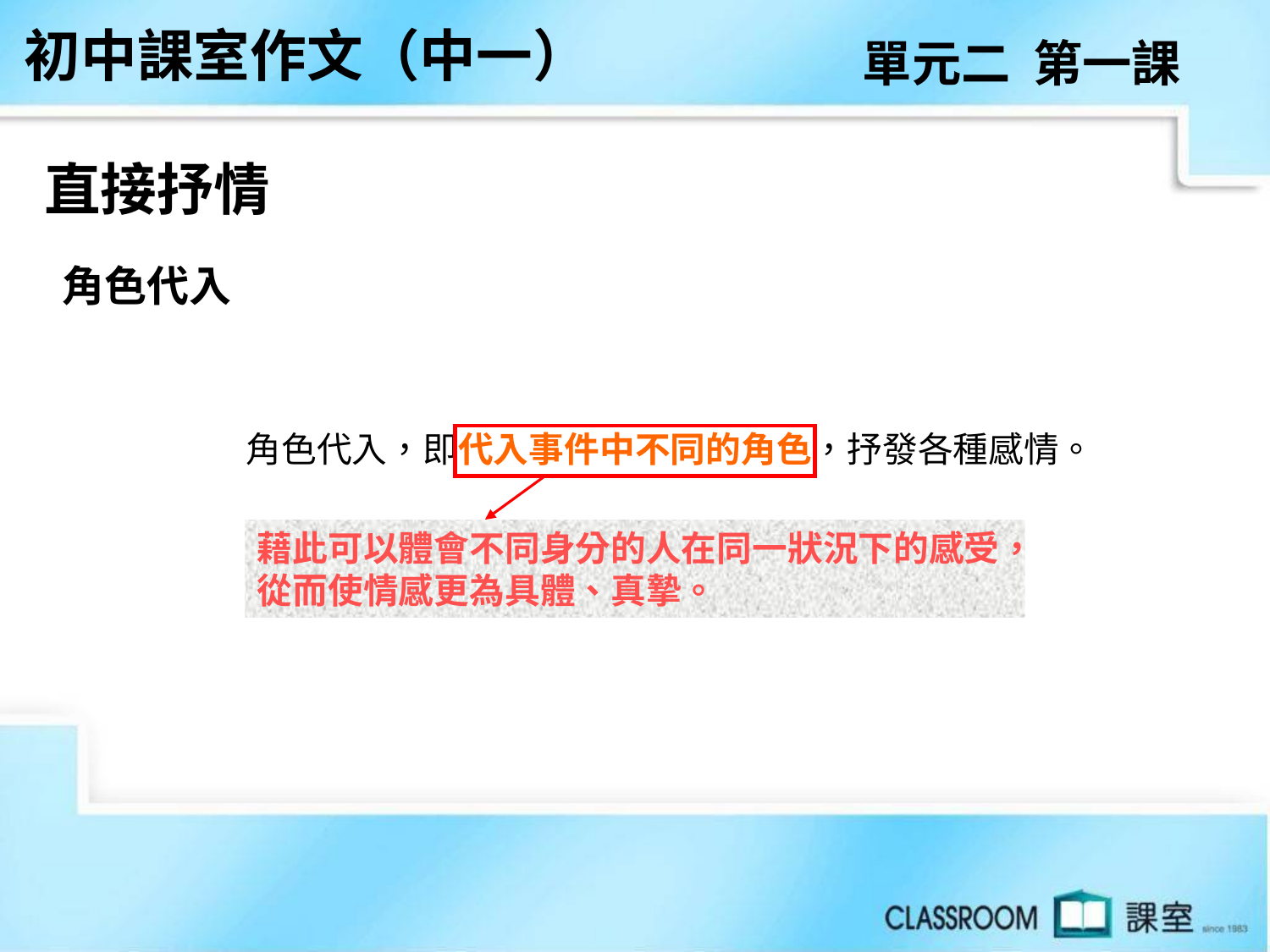

初中課室作文（中一）
單元二  第一課
直接抒情
 角色代入
　　角色代入，即代入事件中不同的角色，抒發各種感情。

藉此可以體會不同身分的人在同一狀況下的感受，從而使情感更為具體、真摯。